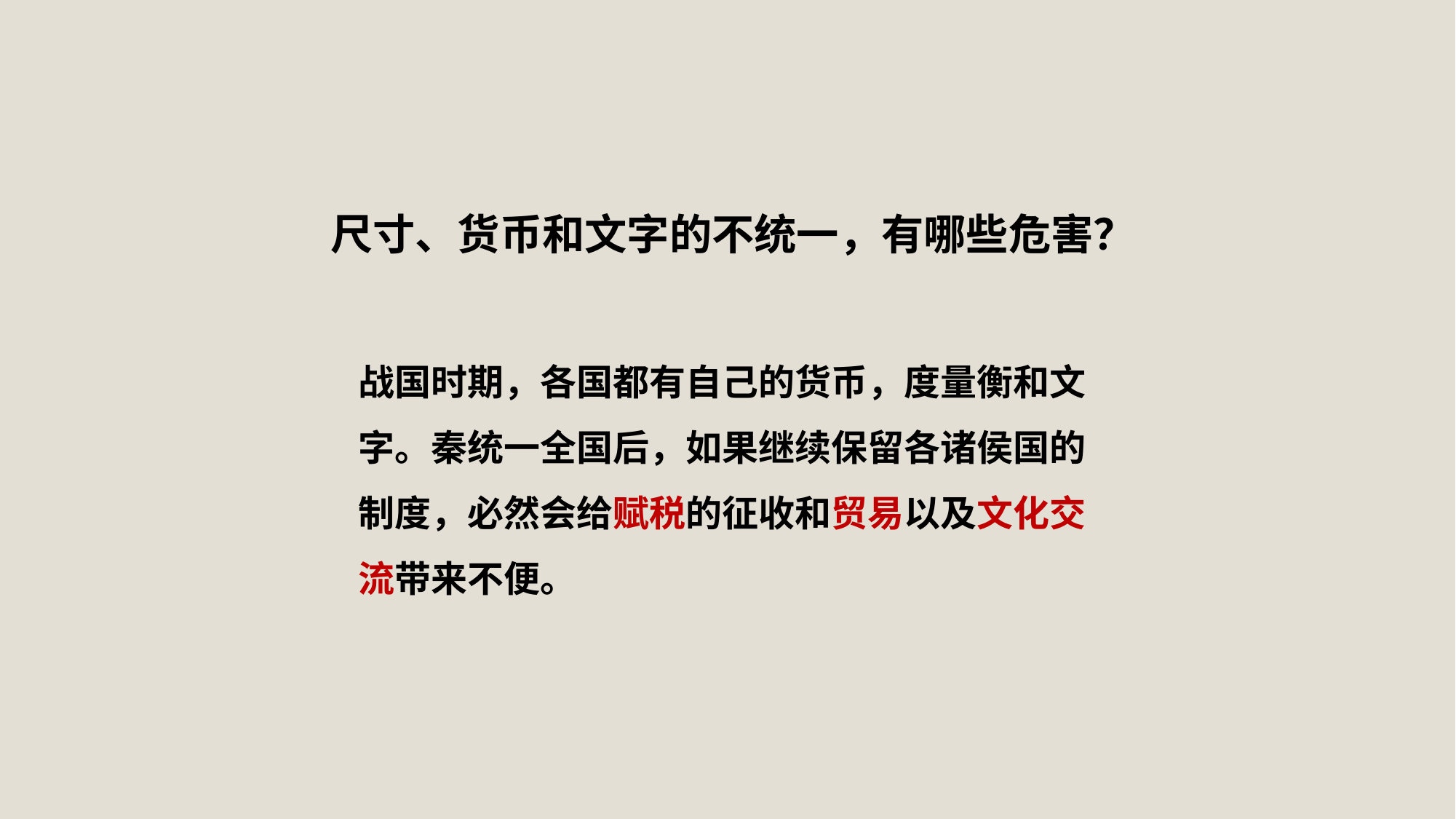

尺寸、货币和文字的不统一，有哪些危害？
战国时期，各国都有自己的货币，度量衡和文字。秦统一全国后，如果继续保留各诸侯国的制度，必然会给赋税的征收和贸易以及文化交流带来不便。